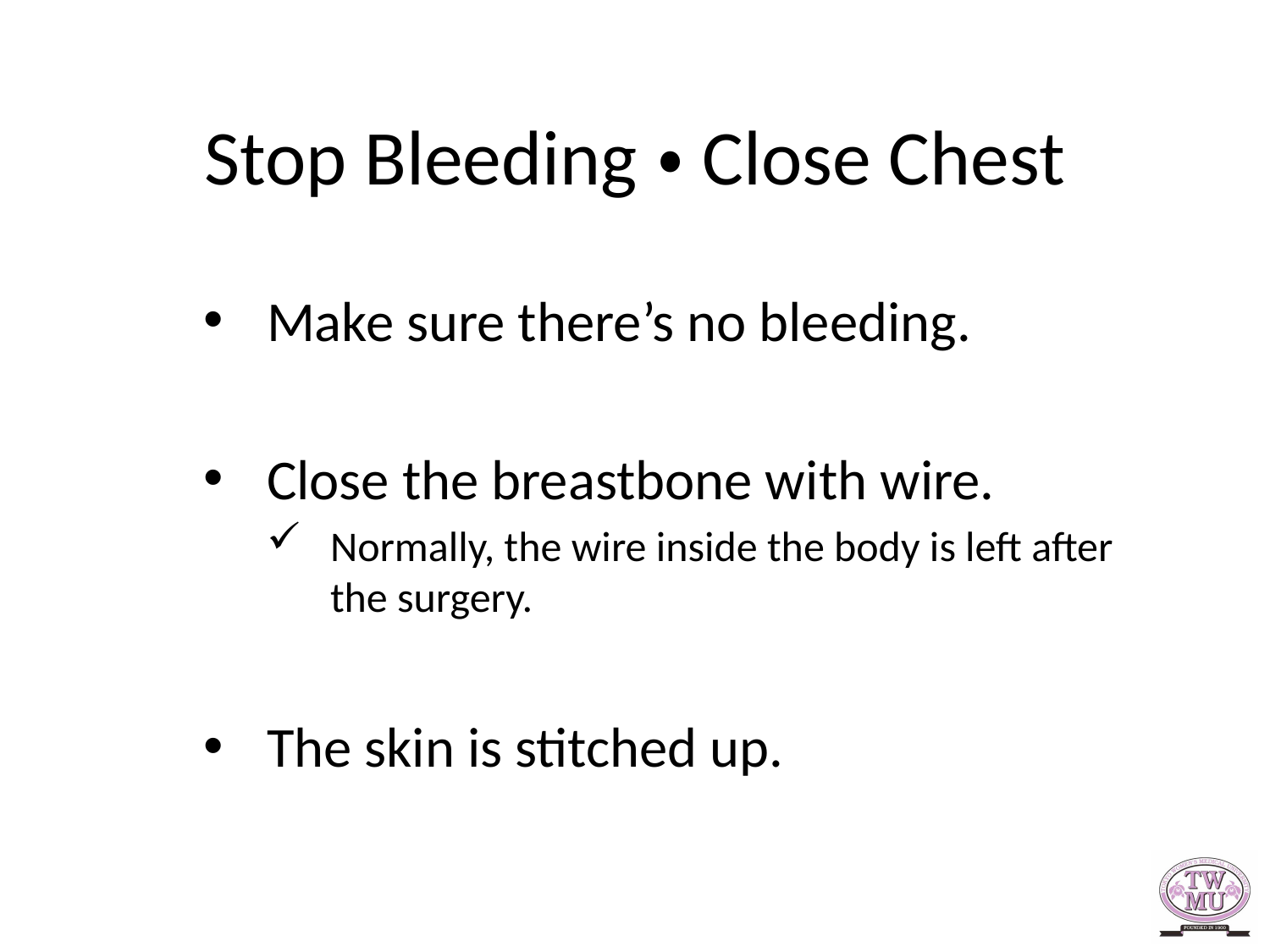

# Stop Bleeding・Close Chest
Make sure there’s no bleeding.

Close the breastbone with wire.
Normally, the wire inside the body is left after the surgery.

The skin is stitched up.